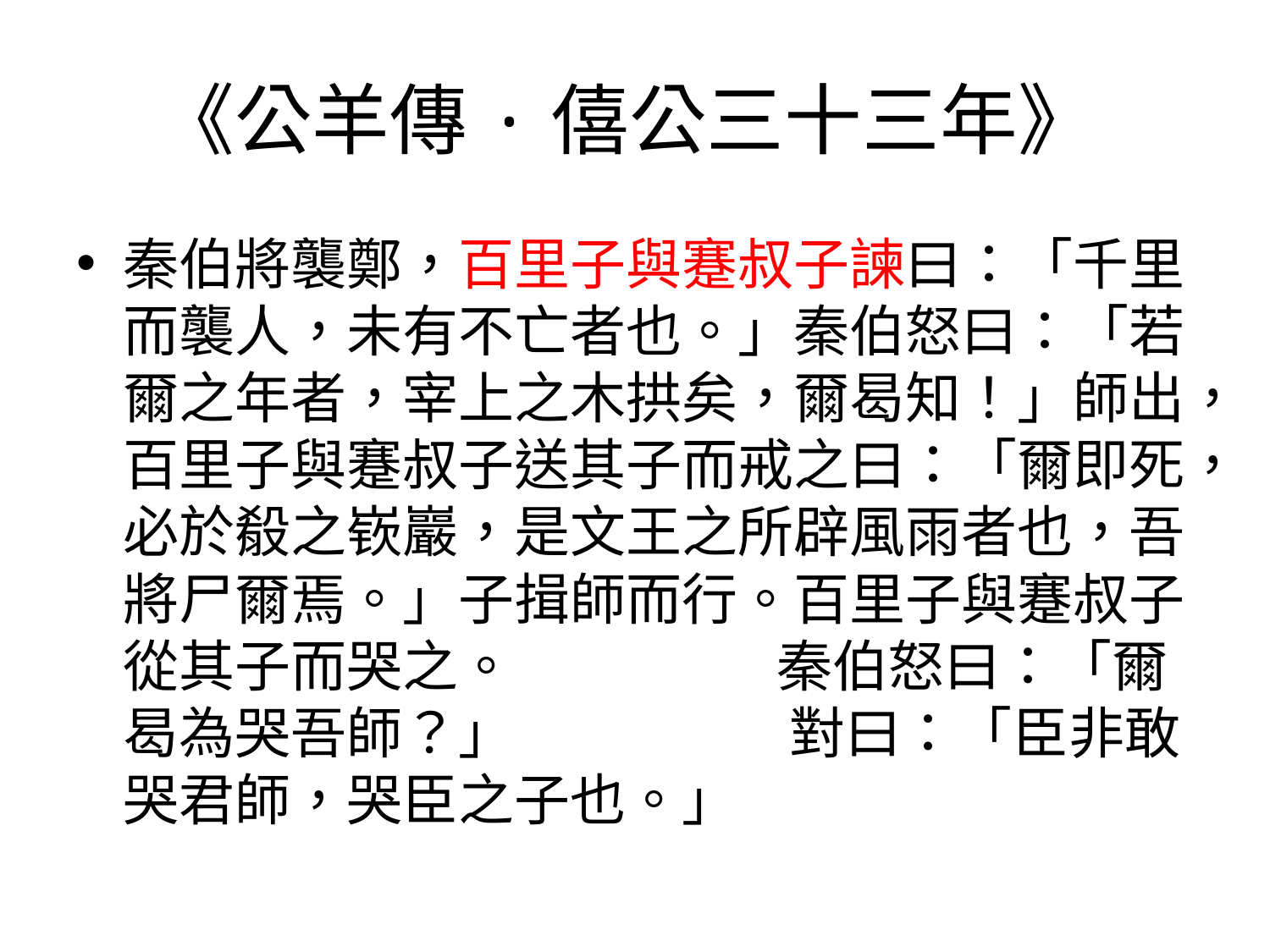

# 《公羊傳·僖公三十三年》
秦伯將襲鄭，百里子與蹇叔子諫曰：「千里而襲人，未有不亡者也。」秦伯怒曰：「若爾之年者，宰上之木拱矣，爾曷知！」師出，百里子與蹇叔子送其子而戒之曰：「爾即死，必於殽之嵚巖，是文王之所辟風雨者也，吾將尸爾焉。」子揖師而行。百里子與蹇叔子從其子而哭之。                     秦伯怒曰：「爾曷為哭吾師？」                      對曰：「臣非敢哭君師，哭臣之子也。」